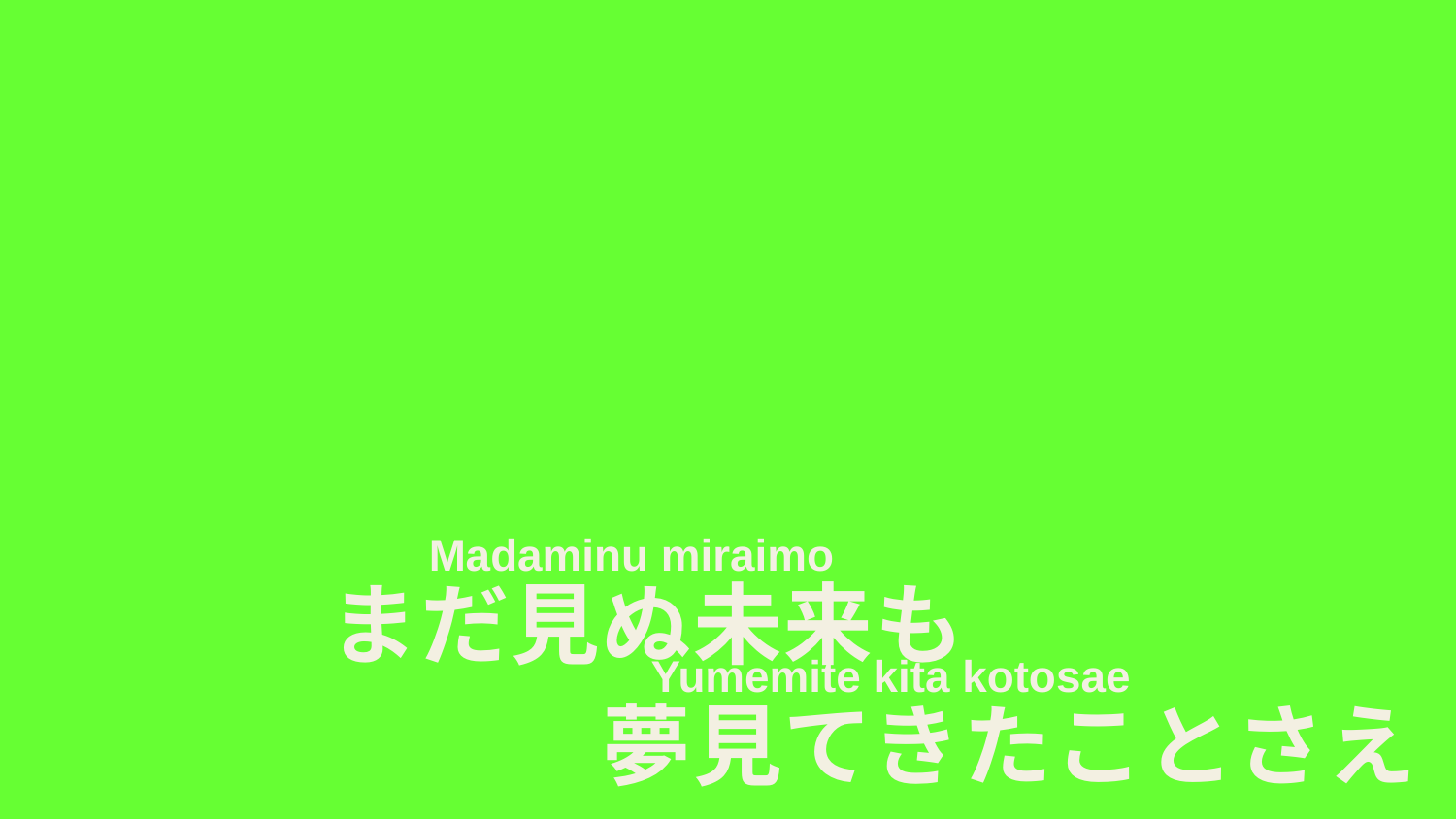

Madaminu miraimo

　　　　　　　Yumemite kita kotosae
まだ見ぬ未来も
　　　夢見てきたことさえ